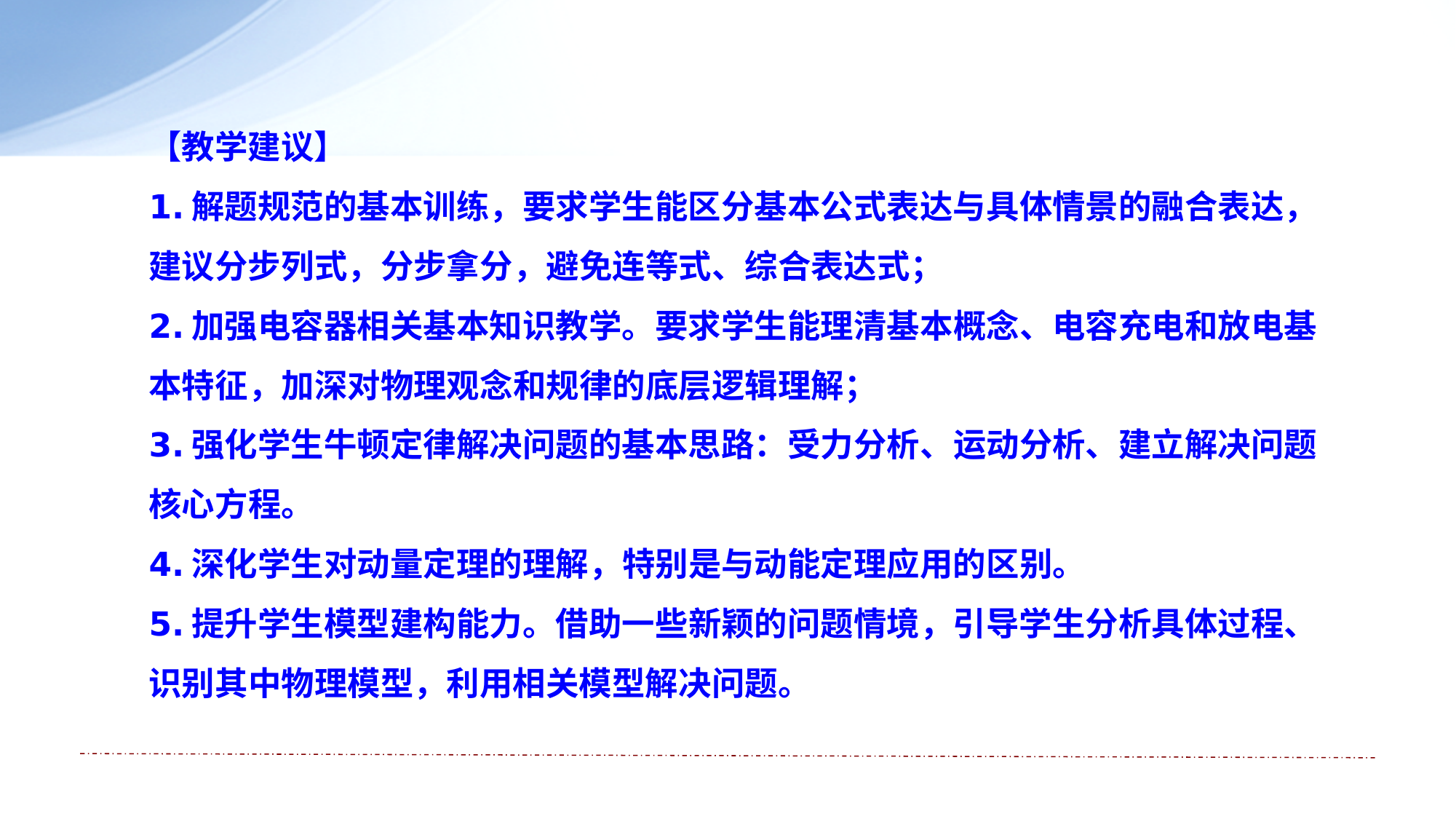

# 【教学建议】 1.解题规范的基本训练，要求学生能区分基本公式表达与具体情景的融合表达，建议分步列式，分步拿分，避免连等式、综合表达式； 2.加强电容器相关基本知识教学。要求学生能理清基本概念、电容充电和放电基本特征，加深对物理观念和规律的底层逻辑理解； 3.强化学生牛顿定律解决问题的基本思路：受力分析、运动分析、建立解决问题核心方程。 4.深化学生对动量定理的理解，特别是与动能定理应用的区别。 5.提升学生模型建构能力。借助一些新颖的问题情境，引导学生分析具体过程、识别其中物理模型，利用相关模型解决问题。